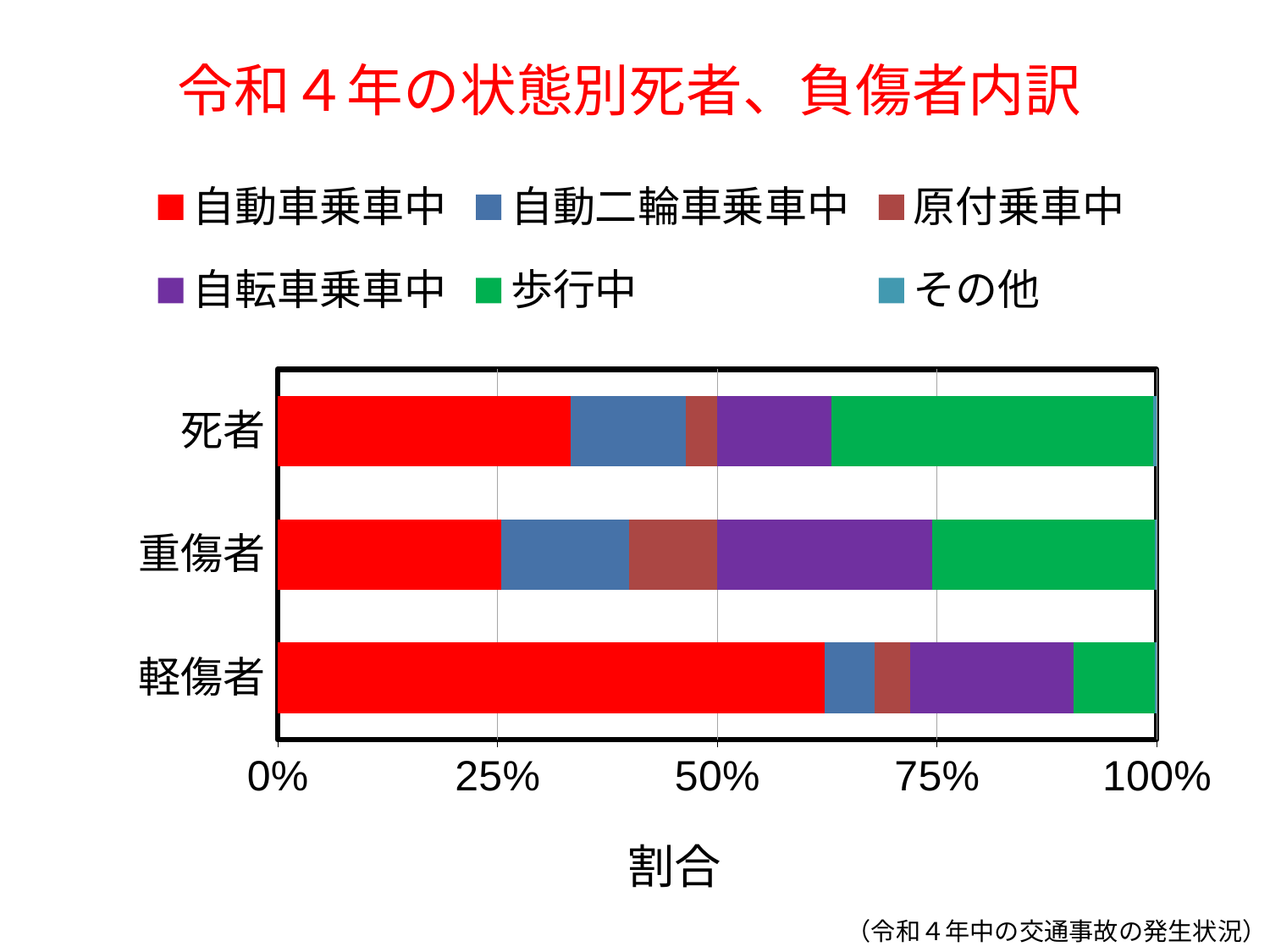

# 令和４年の状態別死者、負傷者内訳

### Chart

| Category | 自動車乗車中 | 自動二輪車乗車中 | 原付乗車中 | 自転車乗車中 | 歩行中 | その他 |
|---|---|---|---|---|---|---|
| 軽傷者 | 205877.0 | 18790.0 | 13322.0 | 61438.0 | 30658.0 | 489.0 |
| 重傷者 | 6631.0 | 3780.0 | 2618.0 | 6363.0 | 6582.0 | 53.0 |
| 死者 | 870.0 | 343.0 | 92.0 | 339.0 | 955.0 | 11.0 |
（令和４年中の交通事故の発生状況）